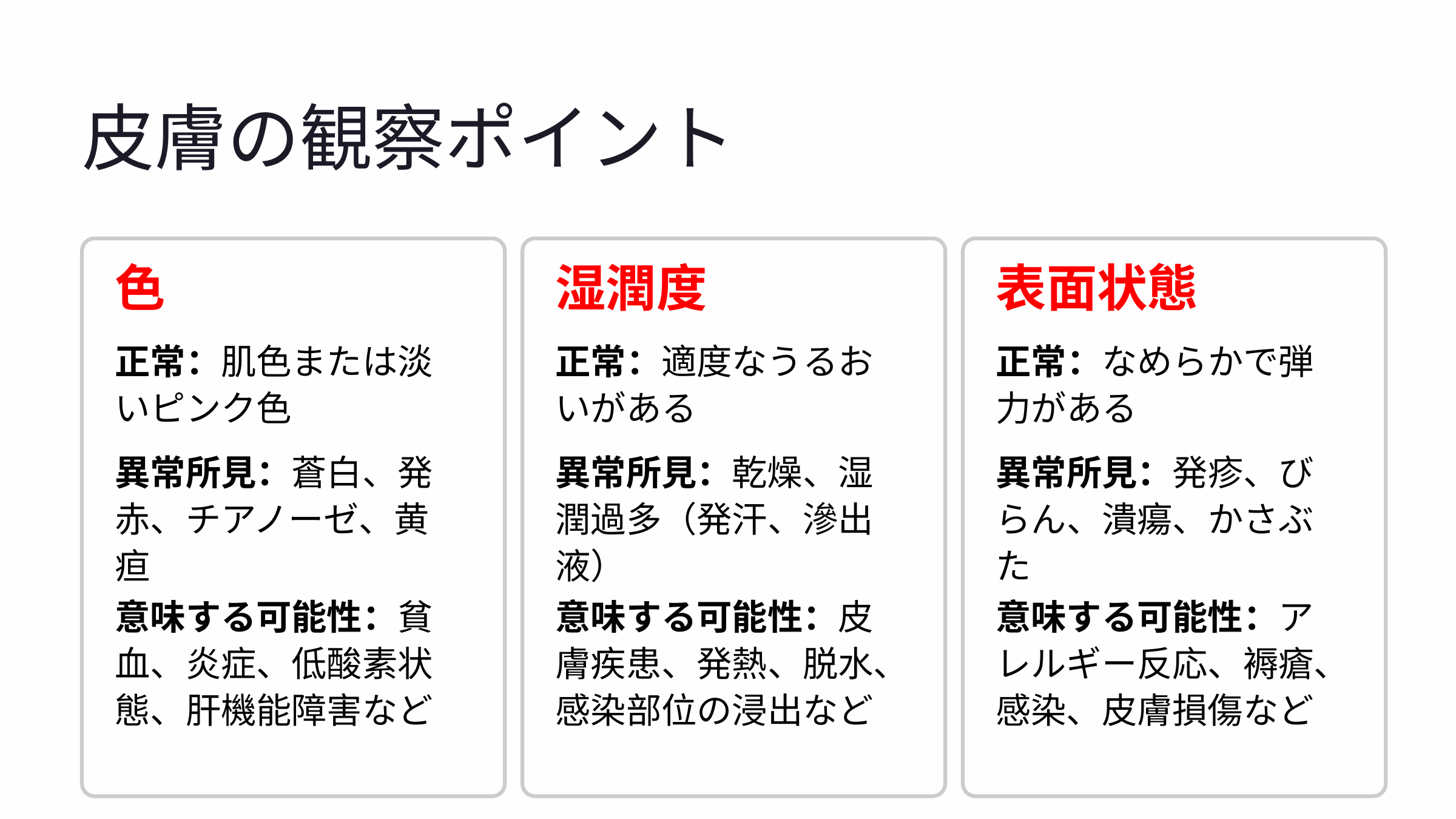

皮膚の観察ポイント

色
湿潤度
表面状態
正常：肌色または淡いピンク色
正常：適度なうるおいがある
正常：なめらかで弾力がある
異常所見：蒼白、発赤、チアノーゼ、黄疸
異常所見：乾燥、湿潤過多（発汗、滲出液）
異常所見：発疹、びらん、潰瘍、かさぶた
意味する可能性：貧血、炎症、低酸素状態、肝機能障害など
意味する可能性：皮膚疾患、発熱、脱水、感染部位の浸出など
意味する可能性：アレルギー反応、褥瘡、感染、皮膚損傷など